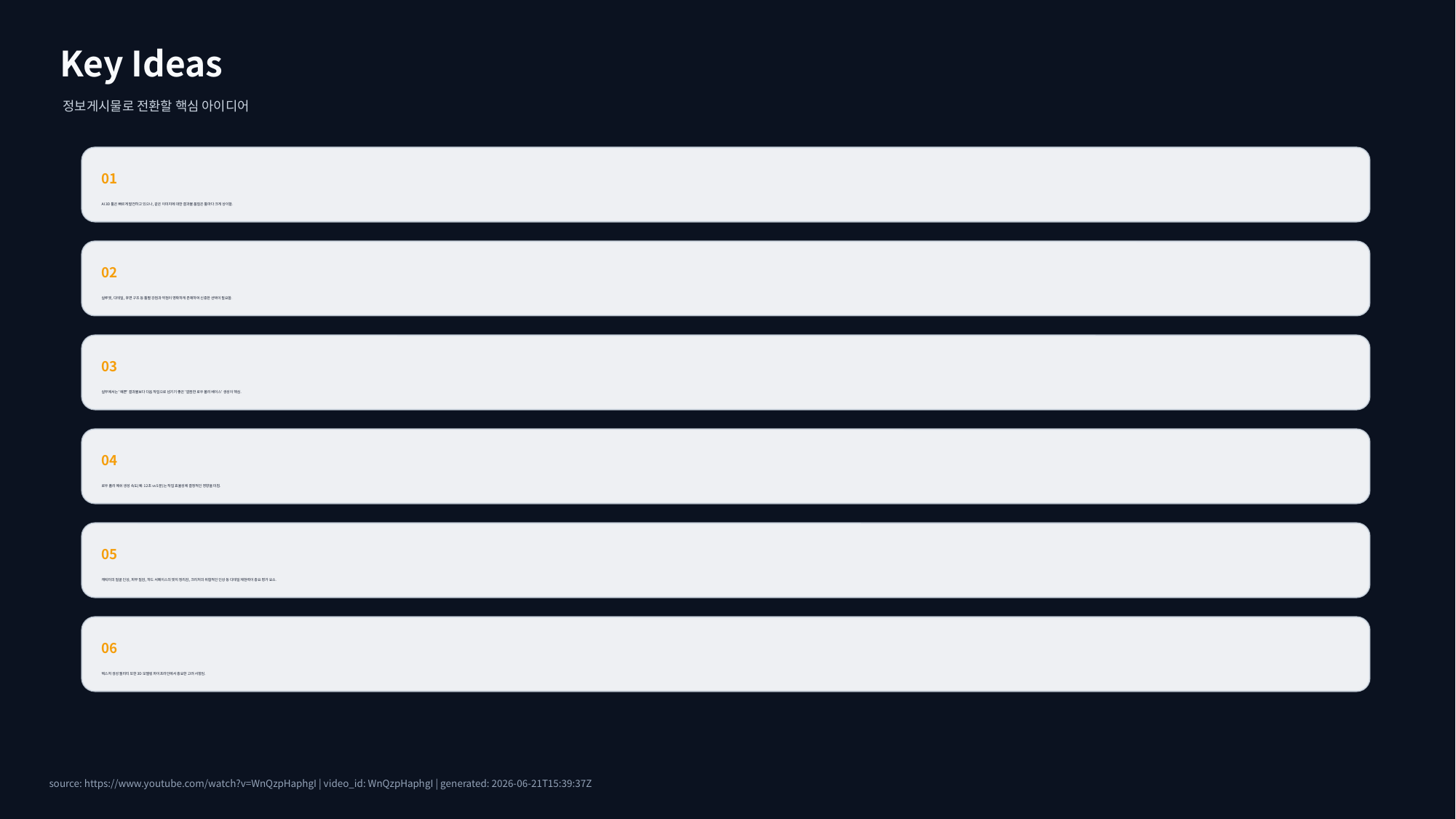

Key Ideas
정보게시물로 전환할 핵심 아이디어

01
AI 3D 툴은 빠르게 발전하고 있으나, 같은 이미지에 대한 결과물 품질은 툴마다 크게 상이함.

02
실루엣, 디테일, 후면 구조 등 툴별 강점과 약점이 명확하게 존재하여 신중한 선택이 필요함.

03
실무에서는 '예쁜' 결과물보다 다음 작업으로 넘기기 좋은 '깔끔한 로우 폴리 베이스' 생성이 핵심.

04
로우 폴리 메쉬 생성 속도(예: 12초 vs 5분)는 작업 효율성에 결정적인 영향을 미침.

05
캐릭터의 얼굴 인상, 피부 질감, 하드 서페이스의 엣지 정리감, 크리처의 위협적인 인상 등 디테일 재현력이 중요 평가 요소.

06
텍스처 생성 퀄리티 또한 3D 모델링 파이프라인에서 중요한 고려 사항임.
source: https://www.youtube.com/watch?v=WnQzpHaphgI | video_id: WnQzpHaphgI | generated: 2026-06-21T15:39:37Z